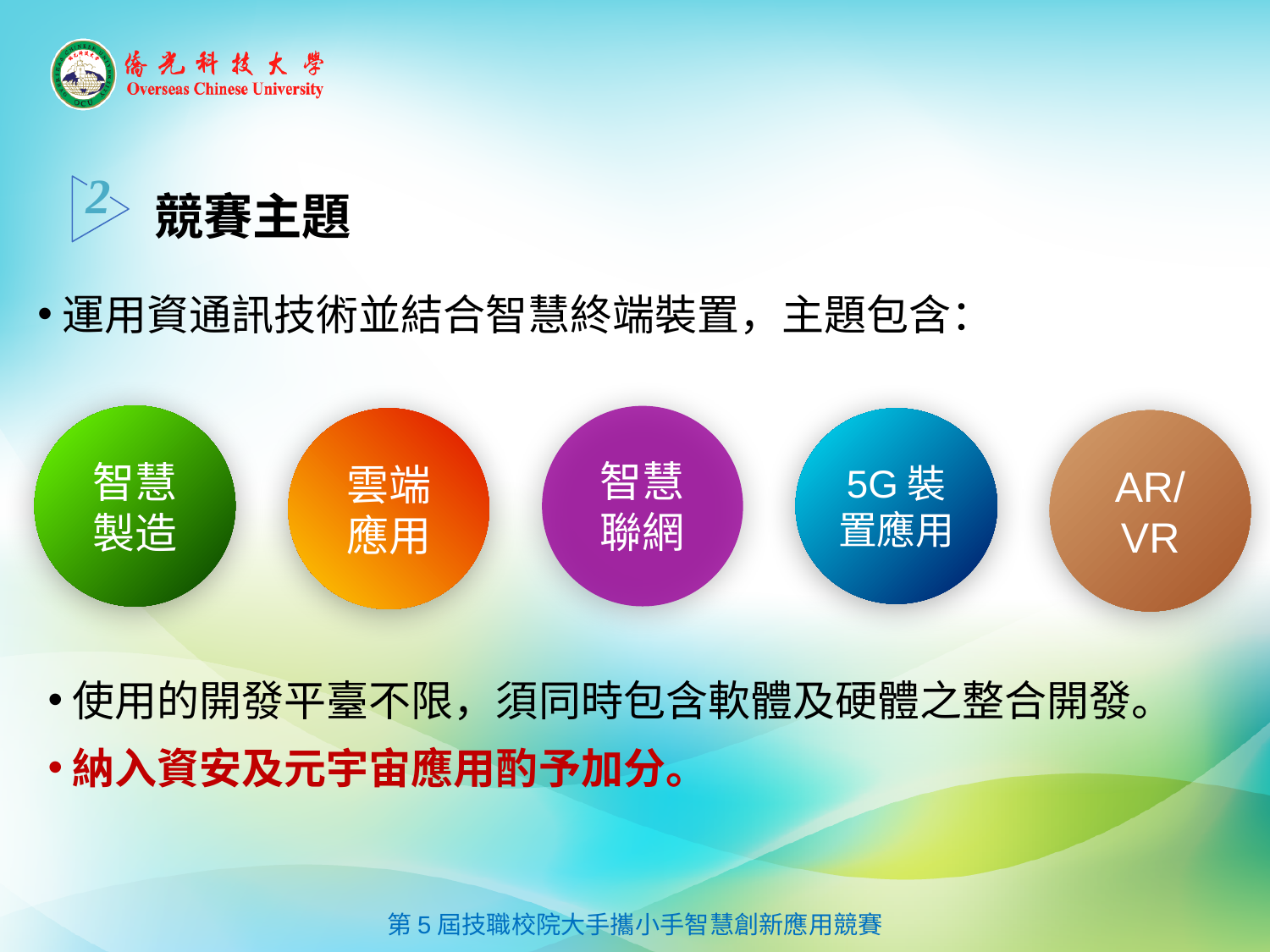

2

競賽主題
運用資通訊技術並結合智慧終端裝置，主題包含：

智慧製造

智慧聯網

雲端應用

5G裝置應用

AR/
VR
使用的開發平臺不限，須同時包含軟體及硬體之整合開發。
納入資安及元宇宙應用酌予加分。